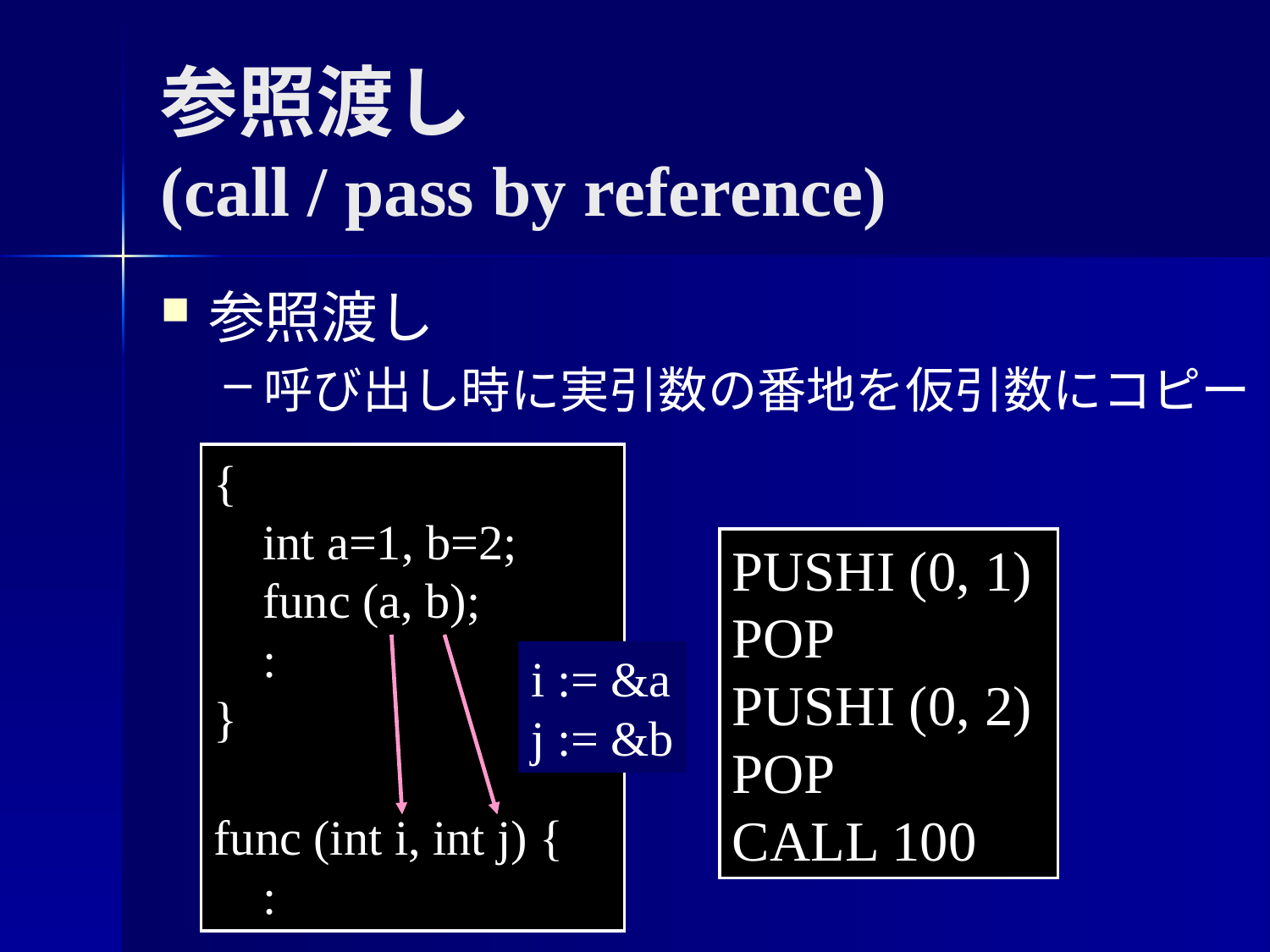

参照渡し
(call / pass by reference)
参照渡し
呼び出し時に実引数の番地を仮引数にコピー
{
    int a=1, b=2;
    func (a, b);
    :
}

func (int i, int j) {
    :
PUSHI (0, 1)
POP
PUSHI (0, 2)
POP
CALL 100

i := &a
j := &b